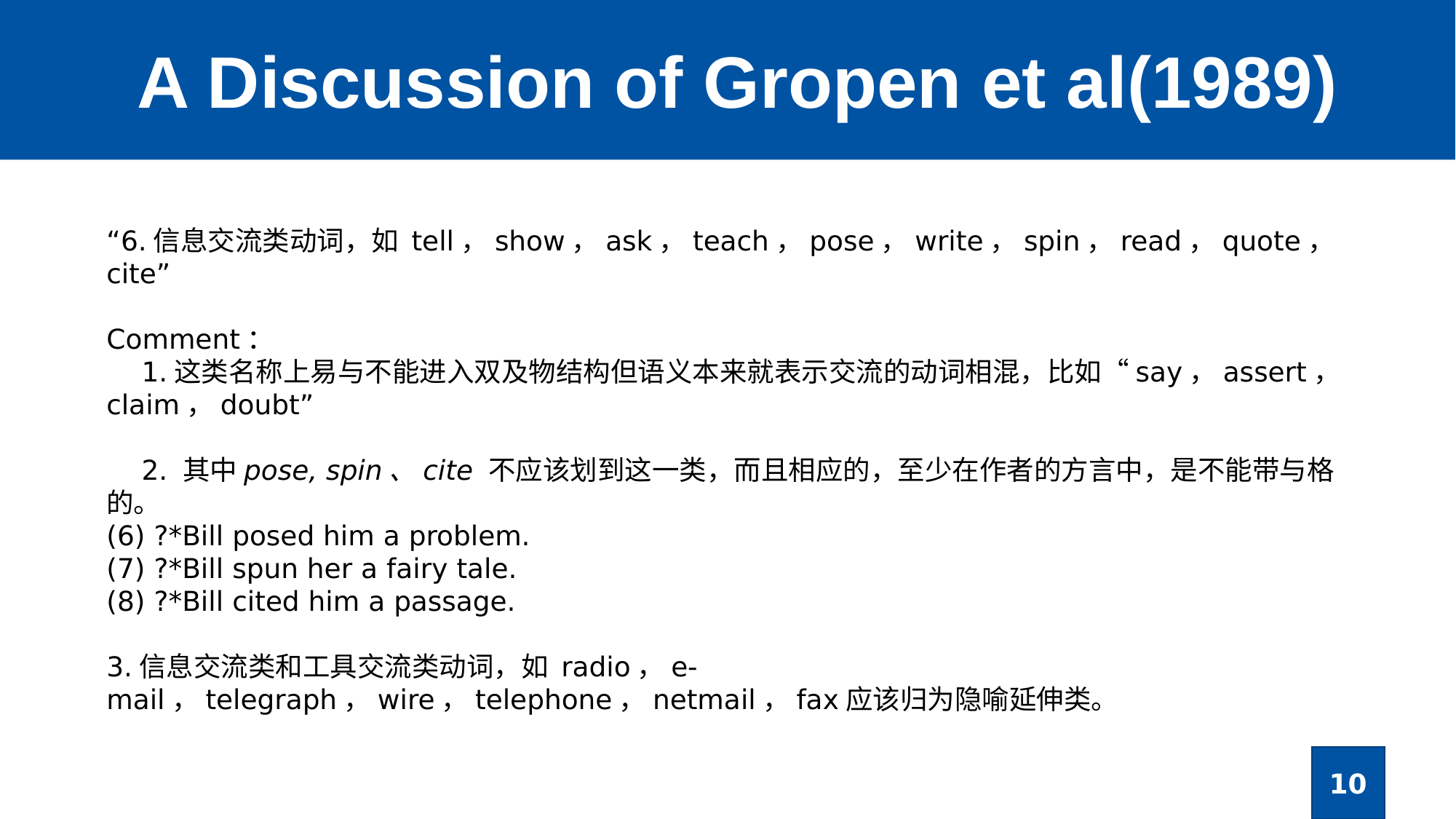

A Discussion of Gropen et al(1989)
“6.信息交流类动词，如 tell，show，ask，teach，pose，write，spin，read，quote，cite”

Comment：
    1.这类名称上易与不能进入双及物结构但语义本来就表示交流的动词相混，比如“say，assert，claim，doubt”

    2. 其中pose, spin、cite 不应该划到这一类，而且相应的，至少在作者的方言中，是不能带与格的。
(6) ?*Bill posed him a problem.
(7) ?*Bill spun her a fairy tale.
(8) ?*Bill cited him a passage.

3.信息交流类和工具交流类动词，如 radio，e-mail，telegraph，wire，telephone，netmail，fax应该归为隐喻延伸类。
10